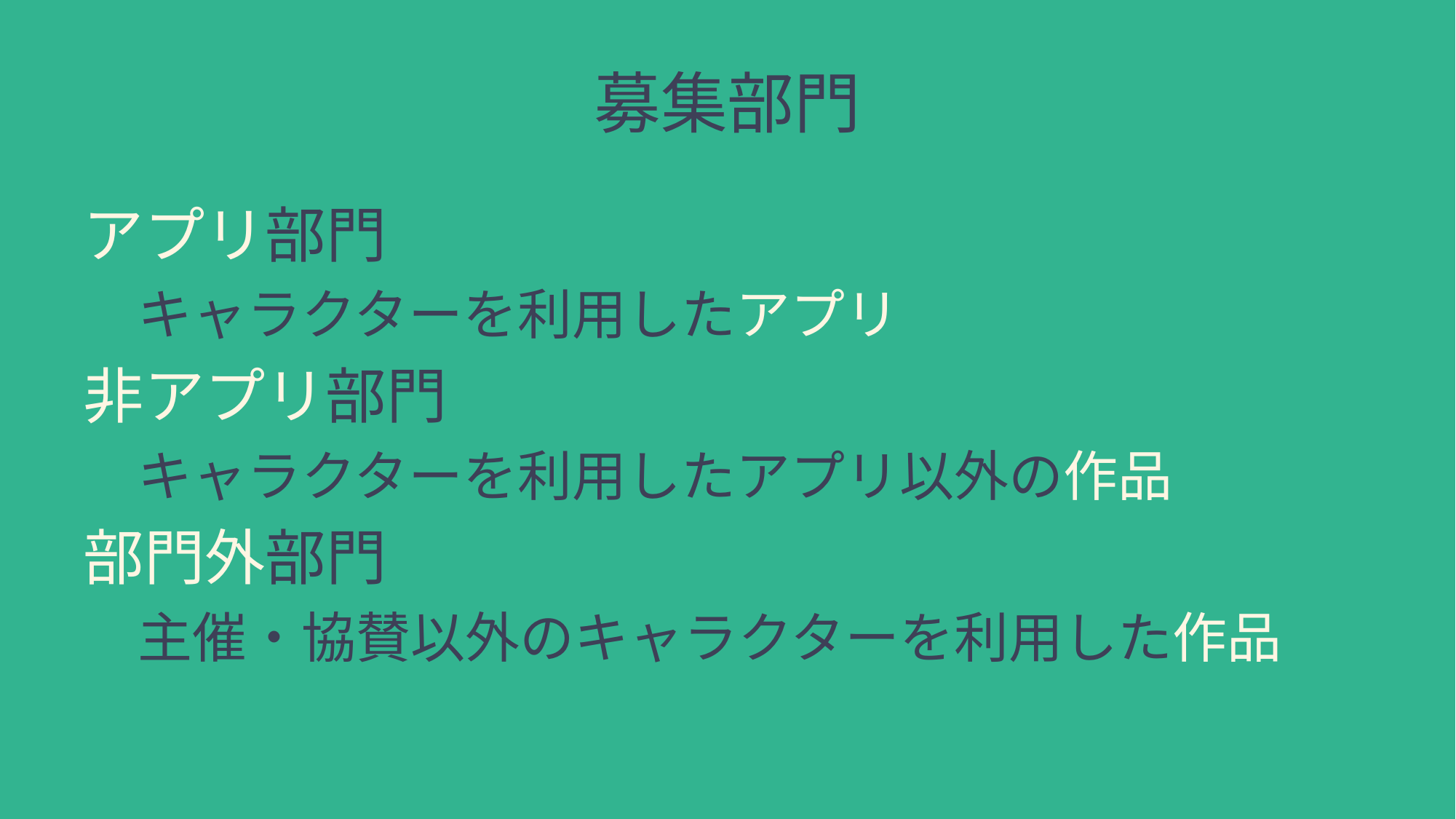

# 募集部門
アプリ部門
キャラクターを利用したアプリ
非アプリ部門
キャラクターを利用したアプリ以外の作品
部門外部門
主催・協賛以外のキャラクターを利用した作品